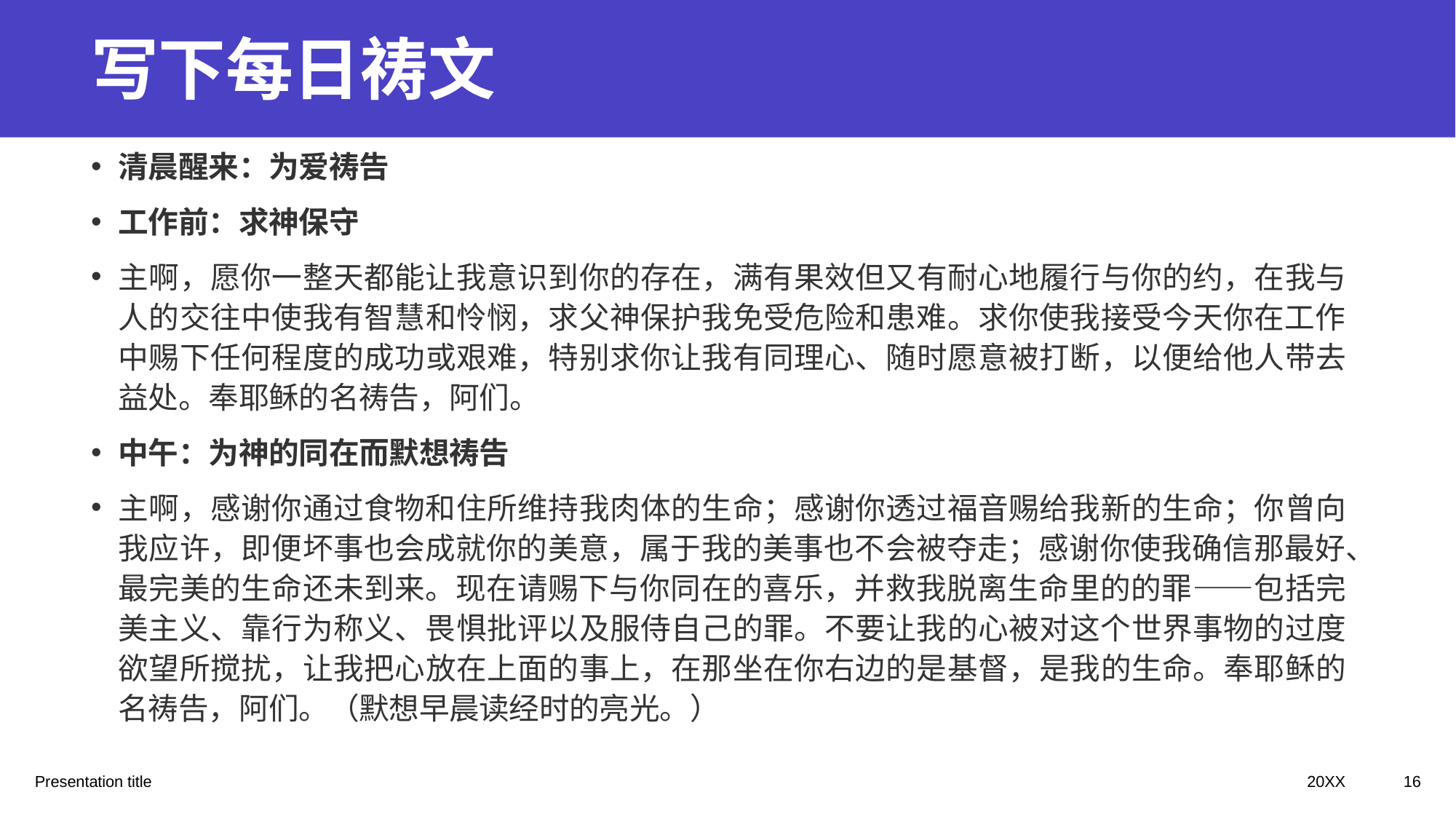

# 写下每日祷文
清晨醒来：为爱祷告
工作前：求神保守
主啊，愿你一整天都能让我意识到你的存在，满有果效但又有耐心地履行与你的约，在我与人的交往中使我有智慧和怜悯，求父神保护我免受危险和患难。求你使我接受今天你在工作中赐下任何程度的成功或艰难，特别求你让我有同理心、随时愿意被打断，以便给他人带去益处。奉耶稣的名祷告，阿们。
中午：为神的同在而默想祷告
主啊，感谢你通过食物和住所维持我肉体的生命；感谢你透过福音赐给我新的生命；你曾向我应许，即便坏事也会成就你的美意，属于我的美事也不会被夺走；感谢你使我确信那最好、最完美的生命还未到来。现在请赐下与你同在的喜乐，并救我脱离生命里的的罪——包括完美主义、靠行为称义、畏惧批评以及服侍自己的罪。不要让我的心被对这个世界事物的过度欲望所搅扰，让我把心放在上面的事上，在那坐在你右边的是基督，是我的生命。奉耶稣的名祷告，阿们。（默想早晨读经时的亮光。）
20XX
Presentation title
16